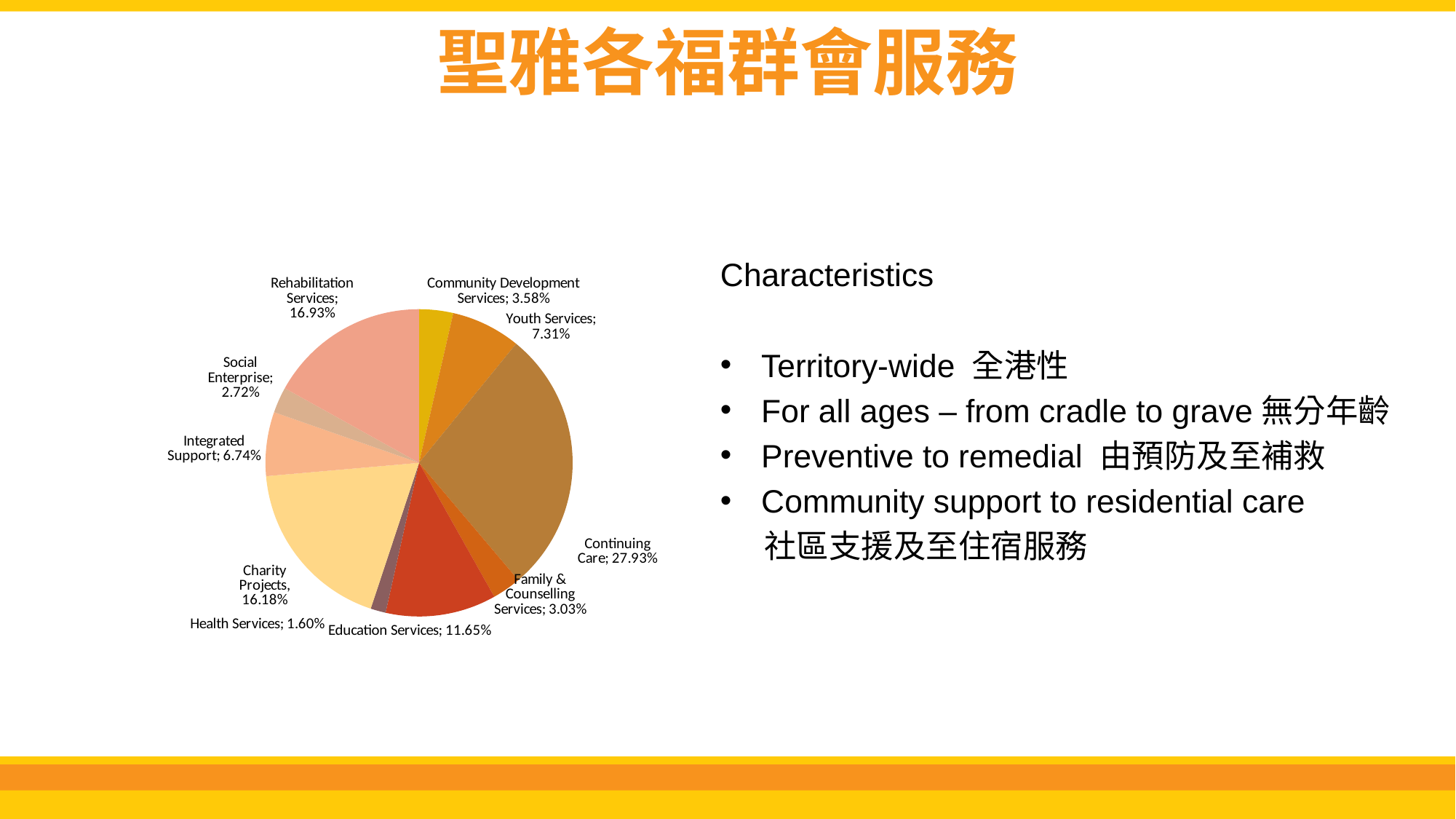

聖雅各福群會服務

### Chart

| Category | 銷售 |
|---|---|
| Community Development Services | 0.0358 |
| Youth Services | 0.0731 |
| Continuing Care | 0.2793 |
| Family & Counselling Services | 0.0303 |
| Education Services | 0.1165 |
| Health Services | 0.016 |
| Charity Projects | 0.1851 |
| Integrated Support | 0.0674 |
| Social Enterprise | 0.0272 |
| Rehabilitation Services | 0.1693 |
Characteristics

Territory-wide 全港性
For all ages – from cradle to grave無分年齡
Preventive to remedial 由預防及至補救
Community support to residential care
     社區支援及至住宿服務